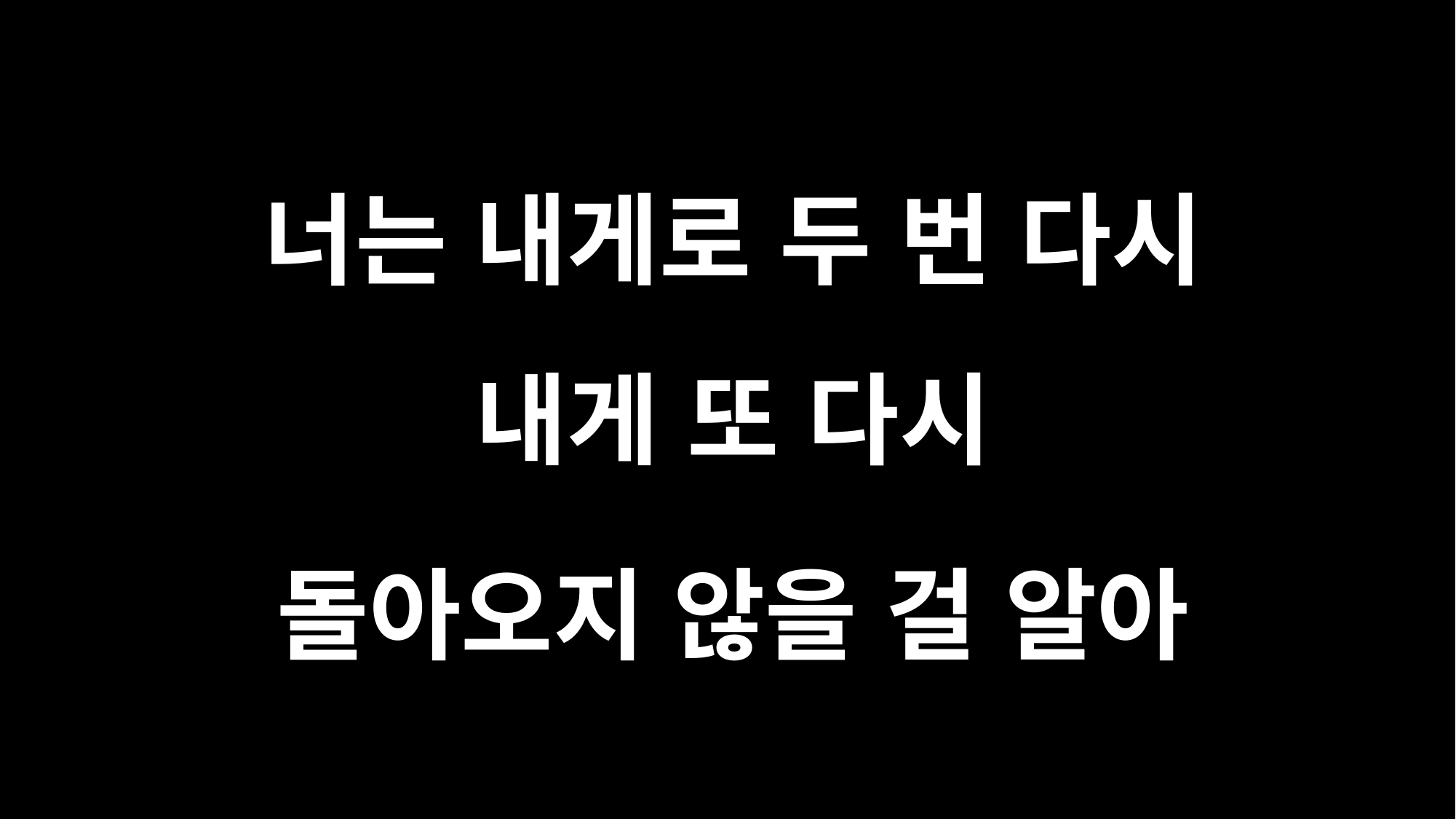

너는 내게로 두 번 다시
내게 또 다시
돌아오지 않을 걸 알아